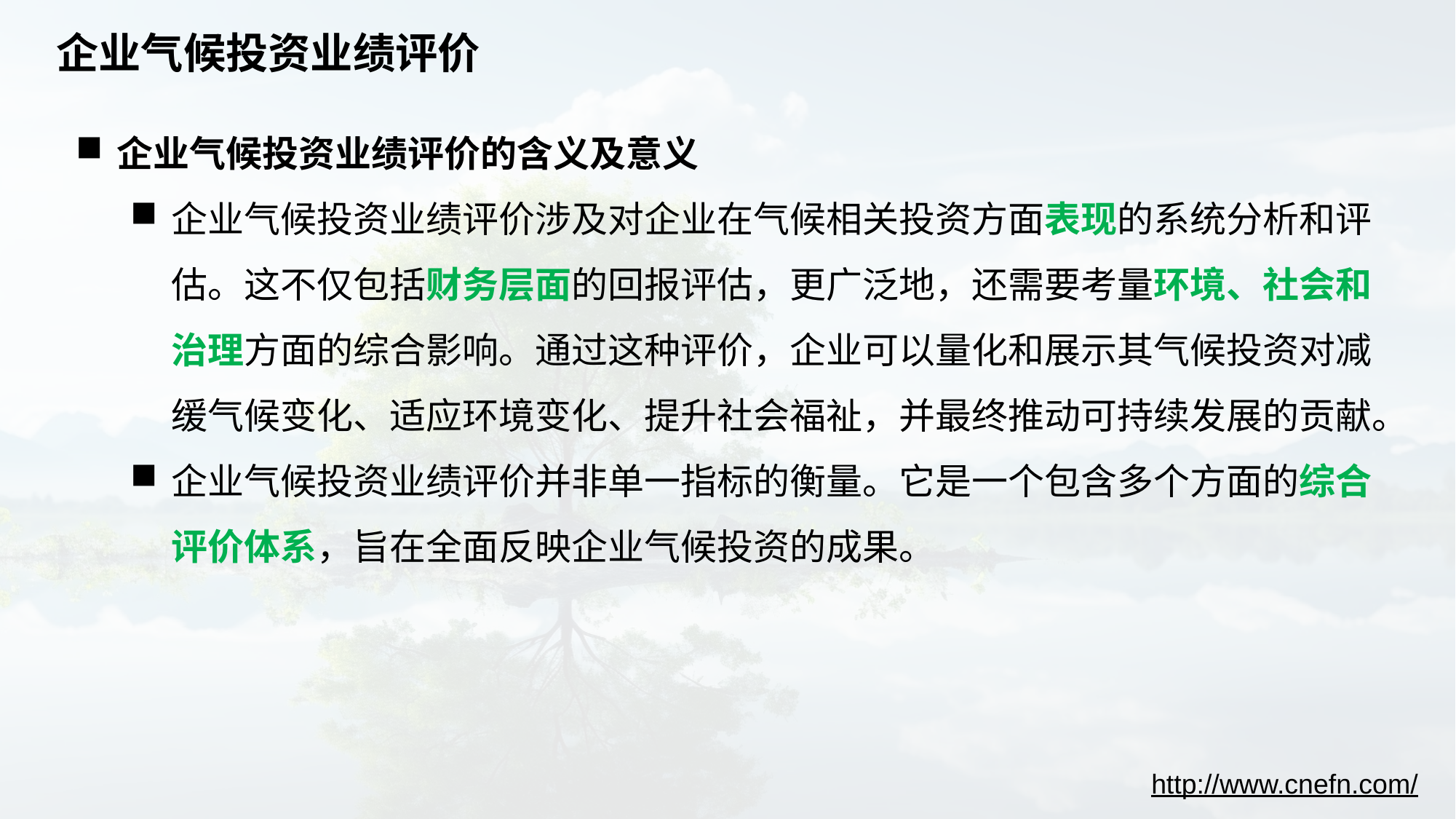

# 企业气候投资业绩评价
企业气候投资业绩评价的含义及意义
企业气候投资业绩评价涉及对企业在气候相关投资方面表现的系统分析和评估。这不仅包括财务层面的回报评估，更广泛地，还需要考量环境、社会和治理方面的综合影响。通过这种评价，企业可以量化和展示其气候投资对减缓气候变化、适应环境变化、提升社会福祉，并最终推动可持续发展的贡献。
企业气候投资业绩评价并非单一指标的衡量。它是一个包含多个方面的综合评价体系，旨在全面反映企业气候投资的成果。